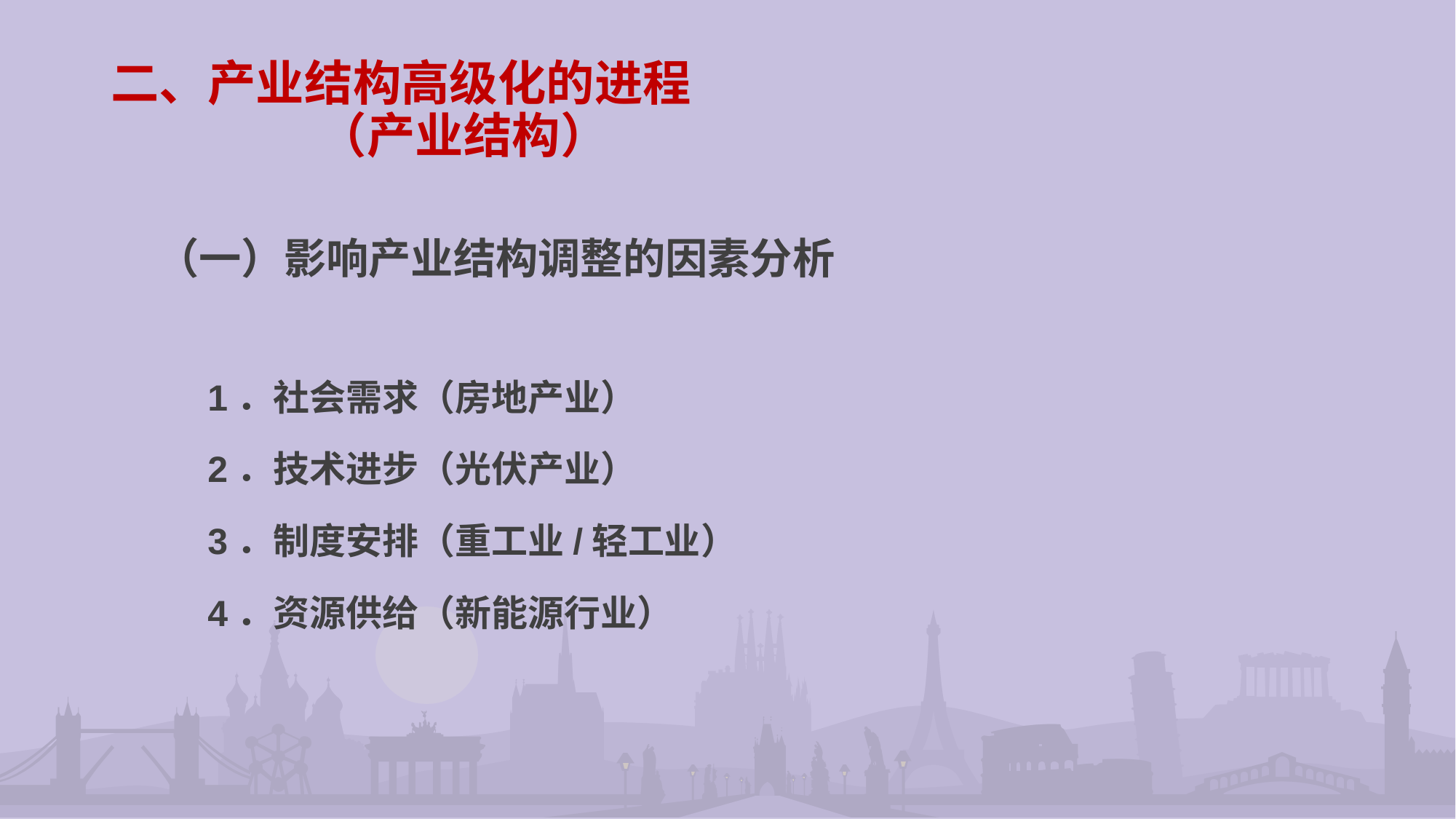

# 二、产业结构高级化的进程 （产业结构）
（一）影响产业结构调整的因素分析

     1．社会需求（房地产业）
     2．技术进步（光伏产业）
     3．制度安排（重工业/轻工业）
     4．资源供给（新能源行业）